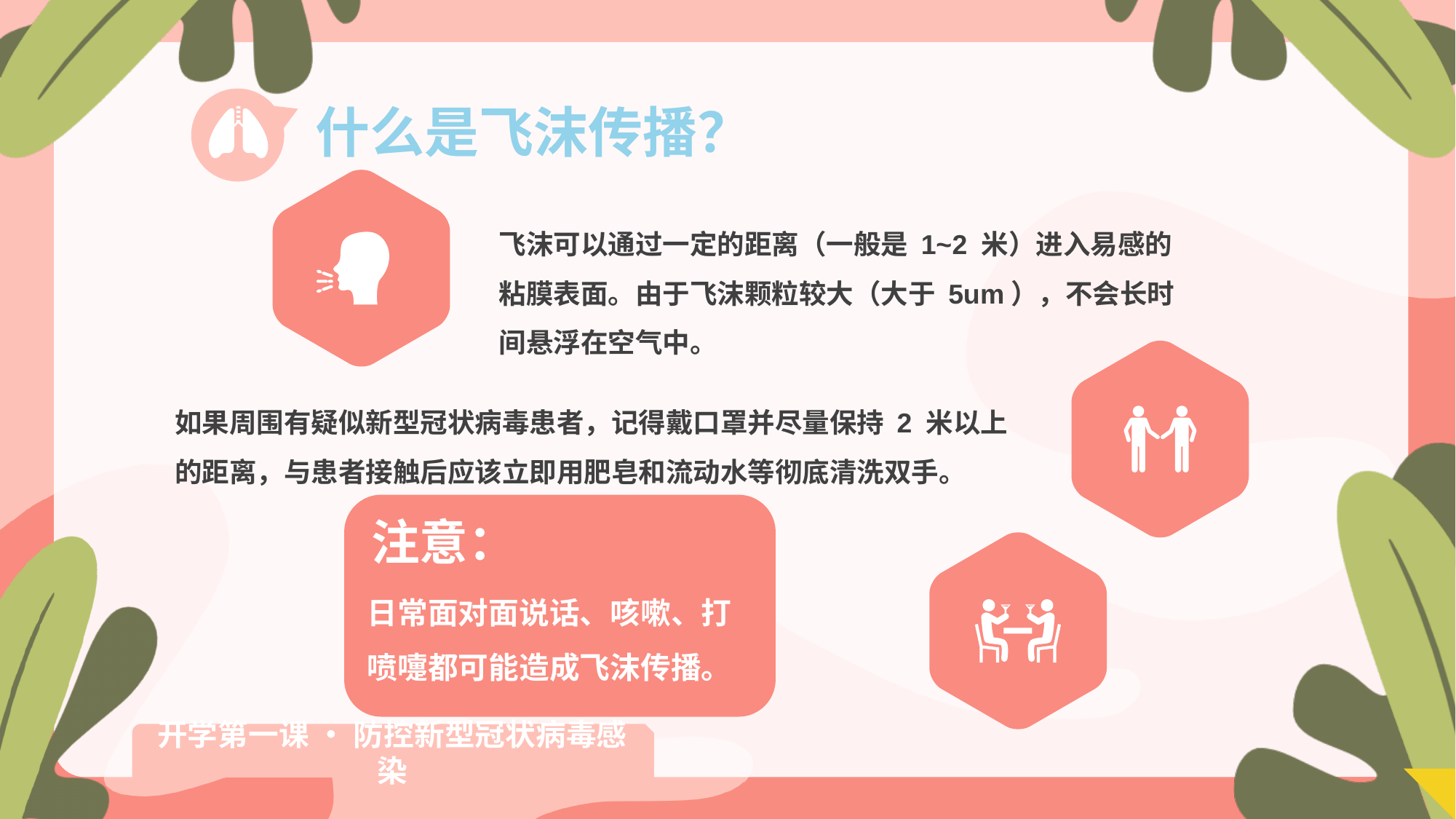

什么是飞沫传播？

飞沫可以通过一定的距离（一般是 1~2 米）进入易感的粘膜表面。由于飞沫颗粒较大（大于 5um），不会长时间悬浮在空气中。

如果周围有疑似新型冠状病毒患者，记得戴口罩并尽量保持 2 米以上的距离，与患者接触后应该立即用肥皂和流动水等彻底清洗双手。

注意：

日常面对面说话、咳嗽、打喷嚏都可能造成飞沫传播。

开学第一课 • 防控新型冠状病毒感染